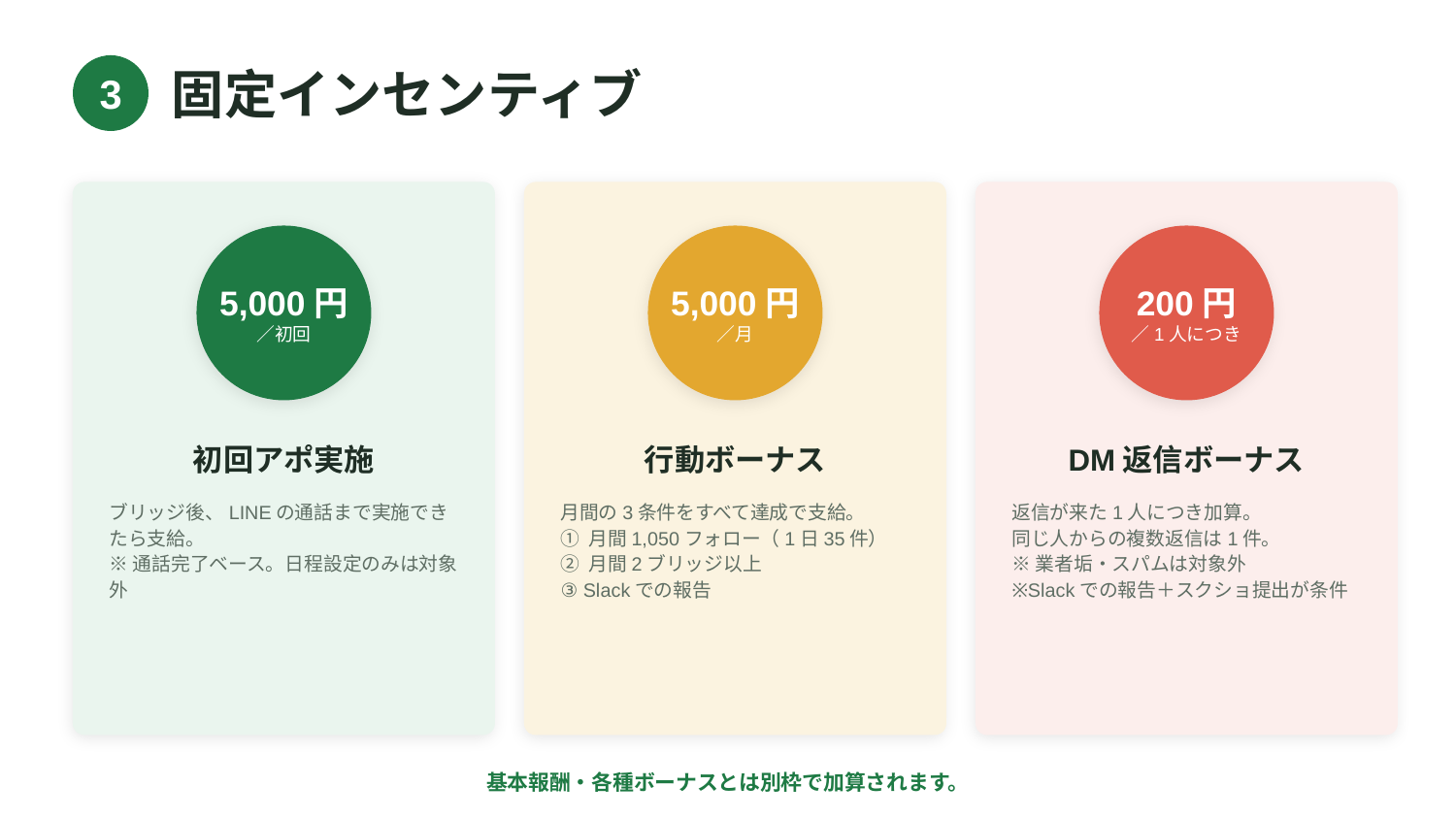

固定インセンティブ

3

5,000円
／初回

5,000円
／月

200円
／1人につき
初回アポ実施
行動ボーナス
DM返信ボーナス
ブリッジ後、LINEの通話まで実施できたら支給。
※通話完了ベース。日程設定のみは対象外
月間の3条件をすべて達成で支給。
① 月間1,050フォロー（1日35件）
② 月間2ブリッジ以上
③ Slackでの報告
返信が来た1人につき加算。
同じ人からの複数返信は1件。
※業者垢・スパムは対象外
※Slackでの報告＋スクショ提出が条件
基本報酬・各種ボーナスとは別枠で加算されます。